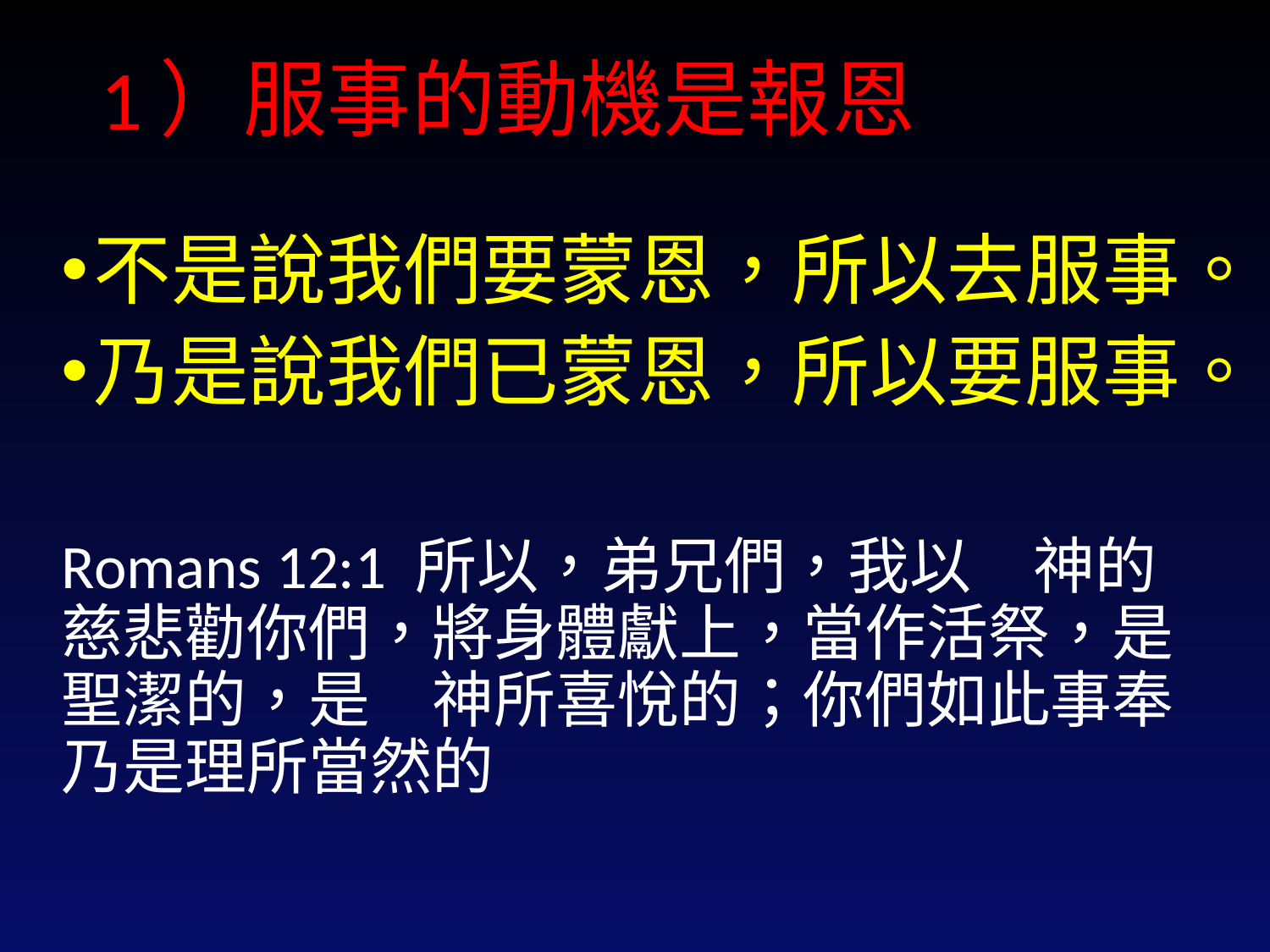

# 1）服事的動機是報恩
不是說我們要蒙恩，所以去服事。
乃是說我們已蒙恩，所以要服事。

Romans 12:1 所以，弟兄們，我以　神的慈悲勸你們，將身體獻上，當作活祭，是聖潔的，是　神所喜悅的；你們如此事奉乃是理所當然的